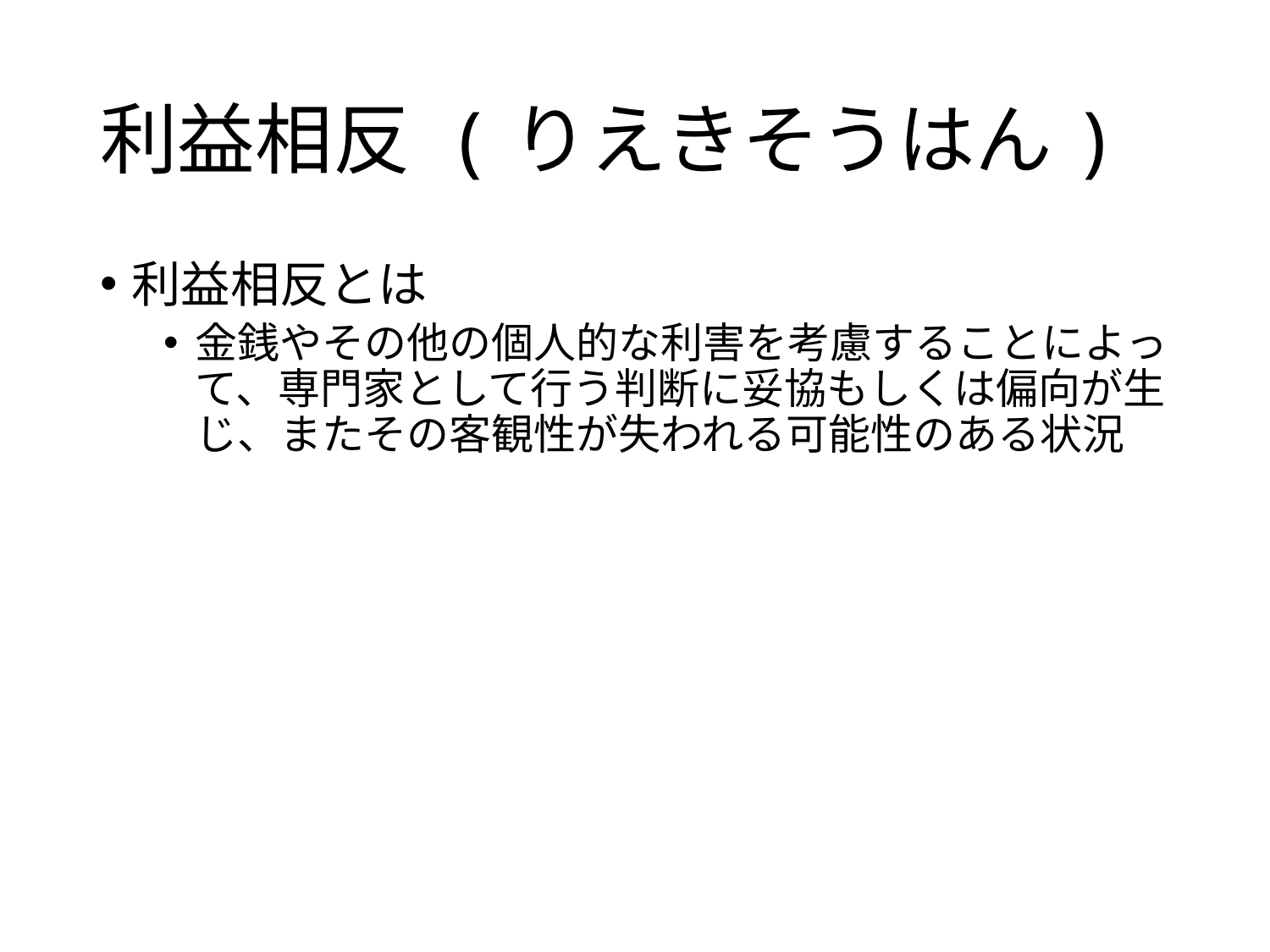

# 利益相反 (りえきそうはん)
利益相反とは
金銭やその他の個人的な利害を考慮することによって、専門家として行う判断に妥協もしくは偏向が生じ、またその客観性が失われる可能性のある状況